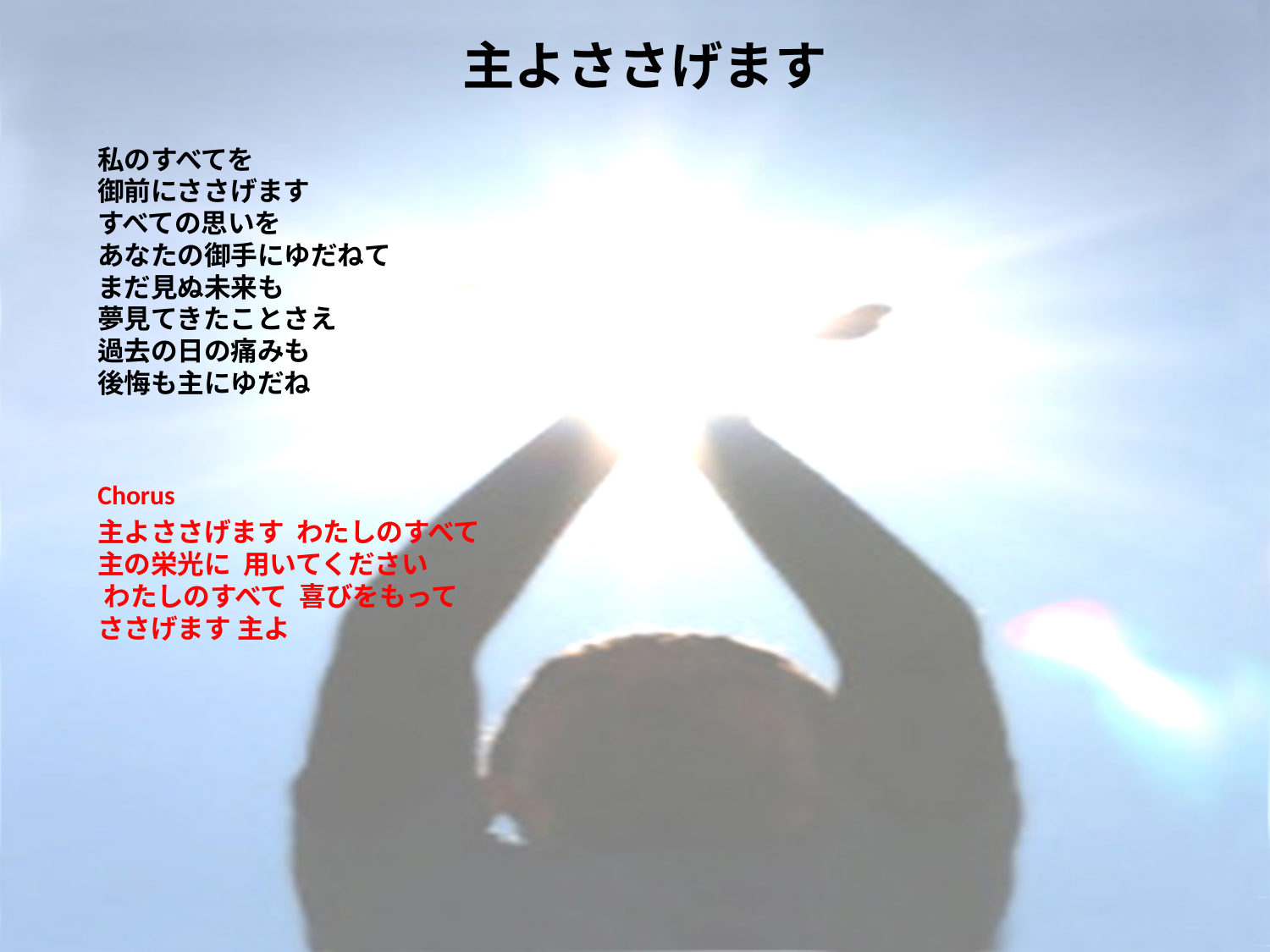

# 主よささげます
私のすべてを                                      御前にささげます
すべての思いを
あなたの御手にゆだねて
まだ見ぬ未来も
夢見てきたことさえ
過去の日の痛みも
後悔も主にゆだね

Chorus
主よささげます  わたしのすべて
主の栄光に  用いてください          わたしのすべて  喜びをもって
ささげます 主よ